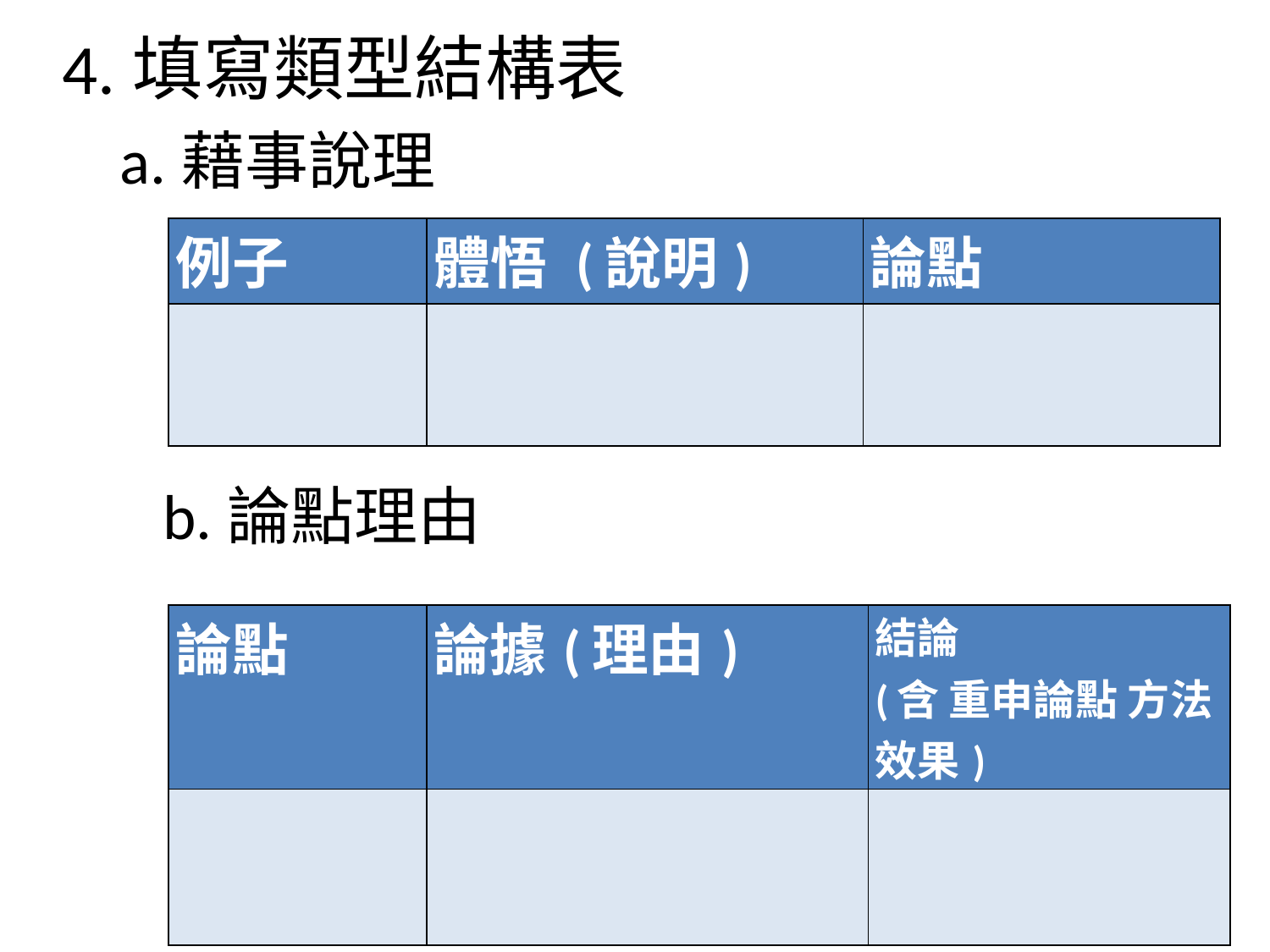

4.填寫類型結構表
    a.藉事說理

       b.論點理由

| 例子 | 體悟 (說明) | 論點 |
| --- | --- | --- |
|  |  |  |
| 論點 | 論據(理由) | 結論 (含 重申論點 方法 效果) |
| --- | --- | --- |
|  |  |  |